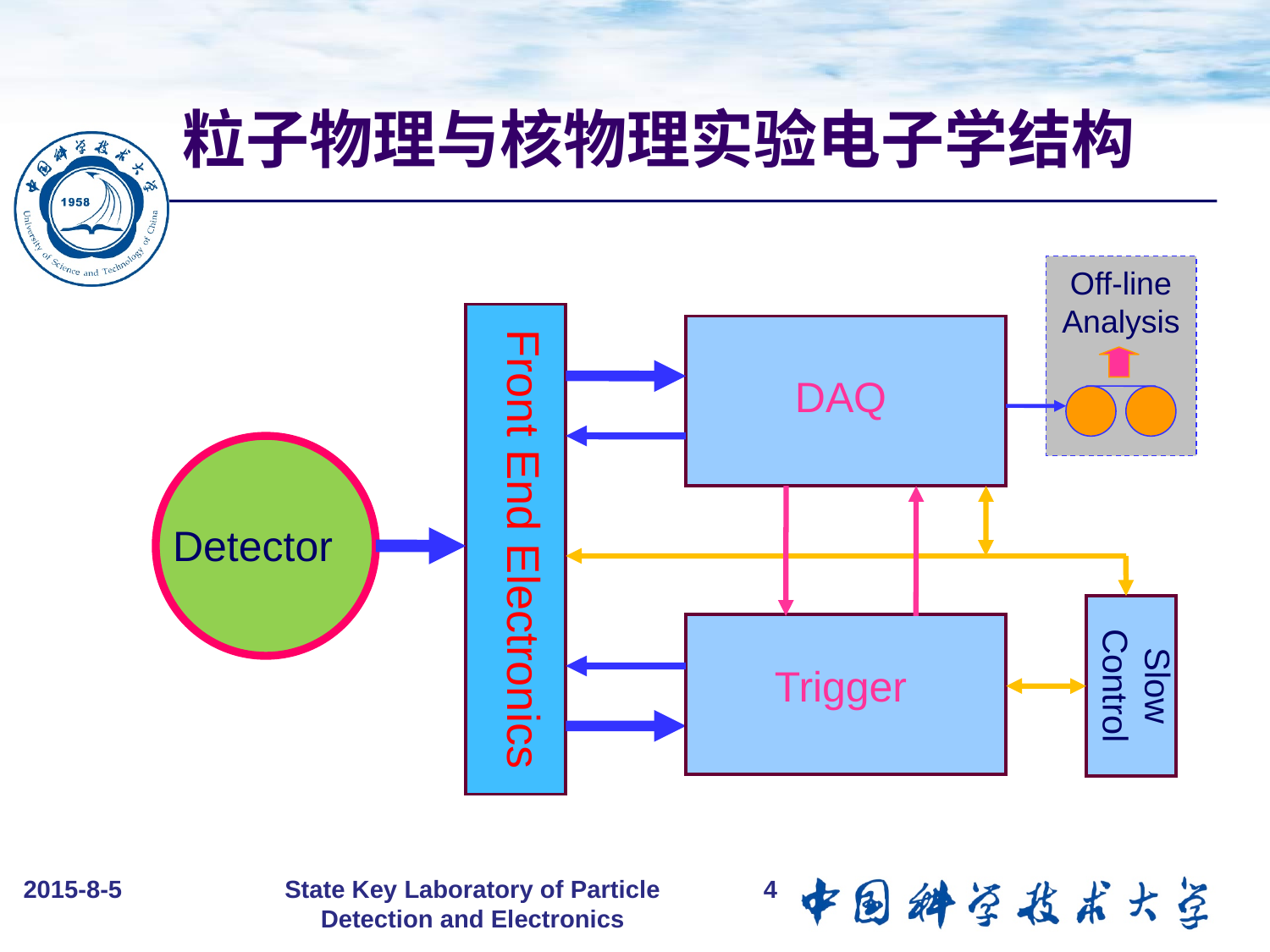

# 粒子物理与核物理实验电子学结构

Off-line Analysis

Front End Electronics

DAQ

Detector

Slow Control

Trigger

2015-8-5
State Key Laboratory of Particle Detection and Electronics
4